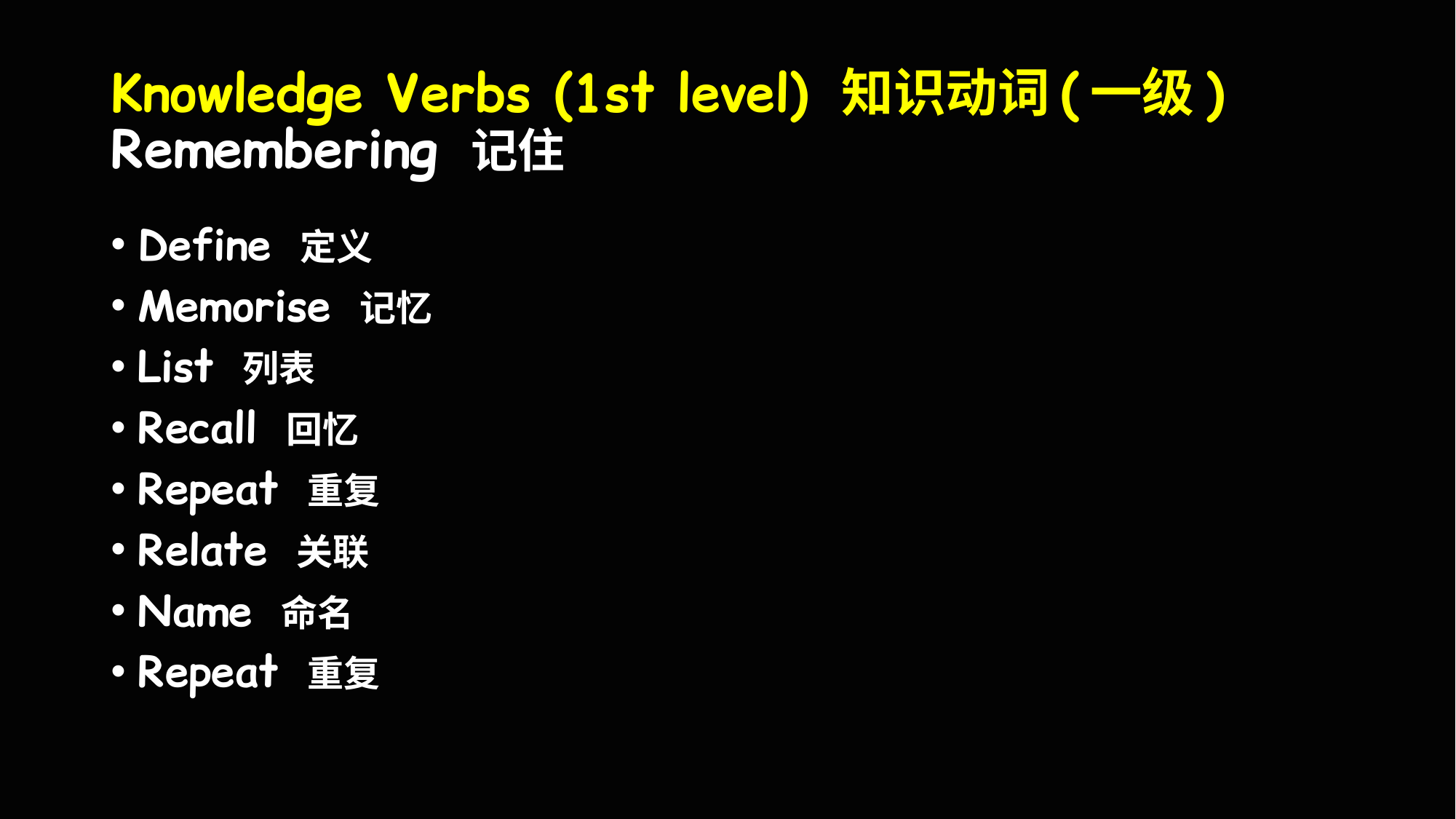

# Knowledge Verbs (1st level) 知识动词(一级) Remembering 记住
Define 定义
Memorise 记忆
List 列表
Recall 回忆
Repeat 重复
Relate 关联
Name 命名
Repeat 重复